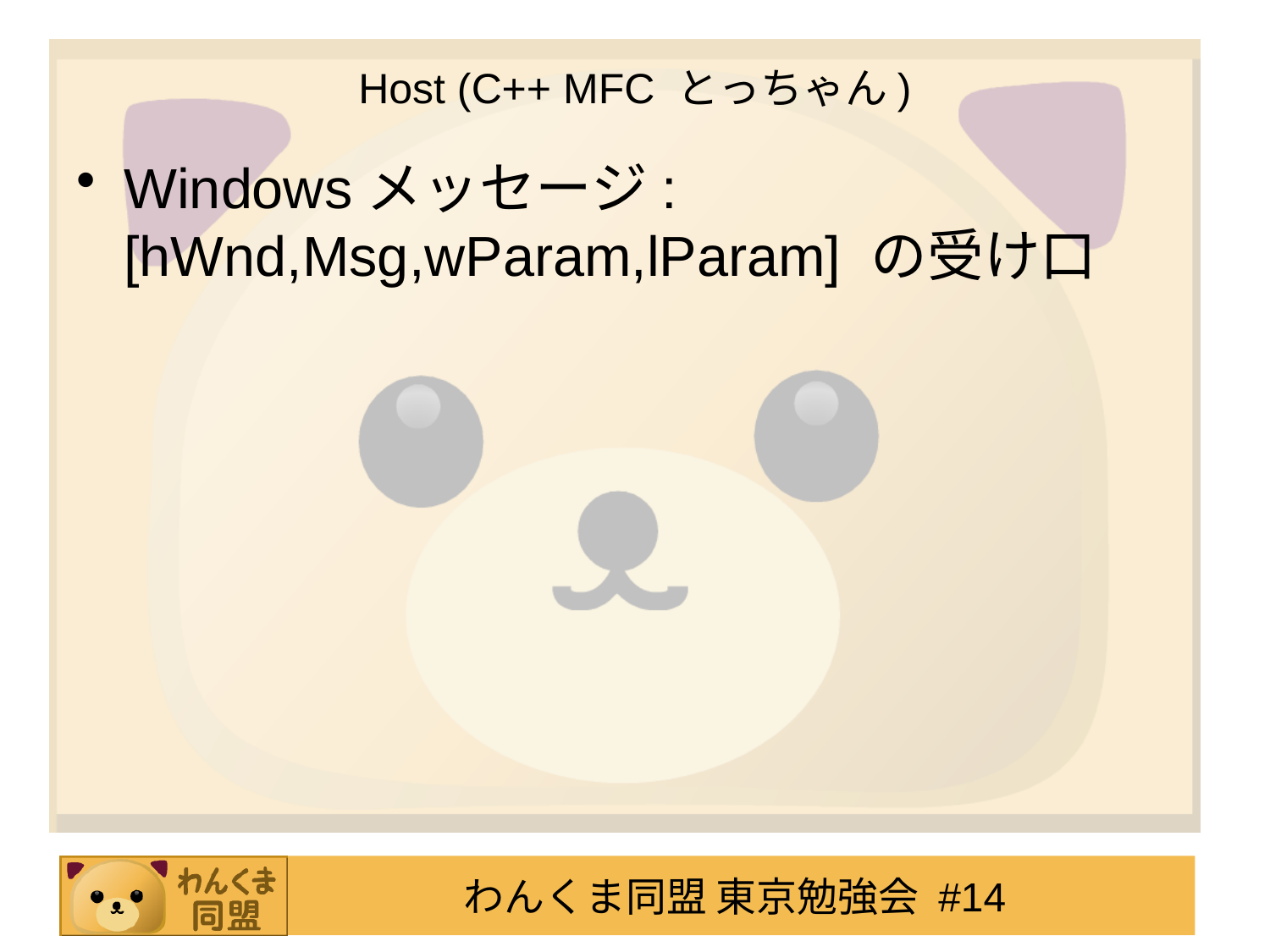

# Host (C++ MFC とっちゃん)
Windowsメッセージ: [hWnd,Msg,wParam,lParam] の受け口